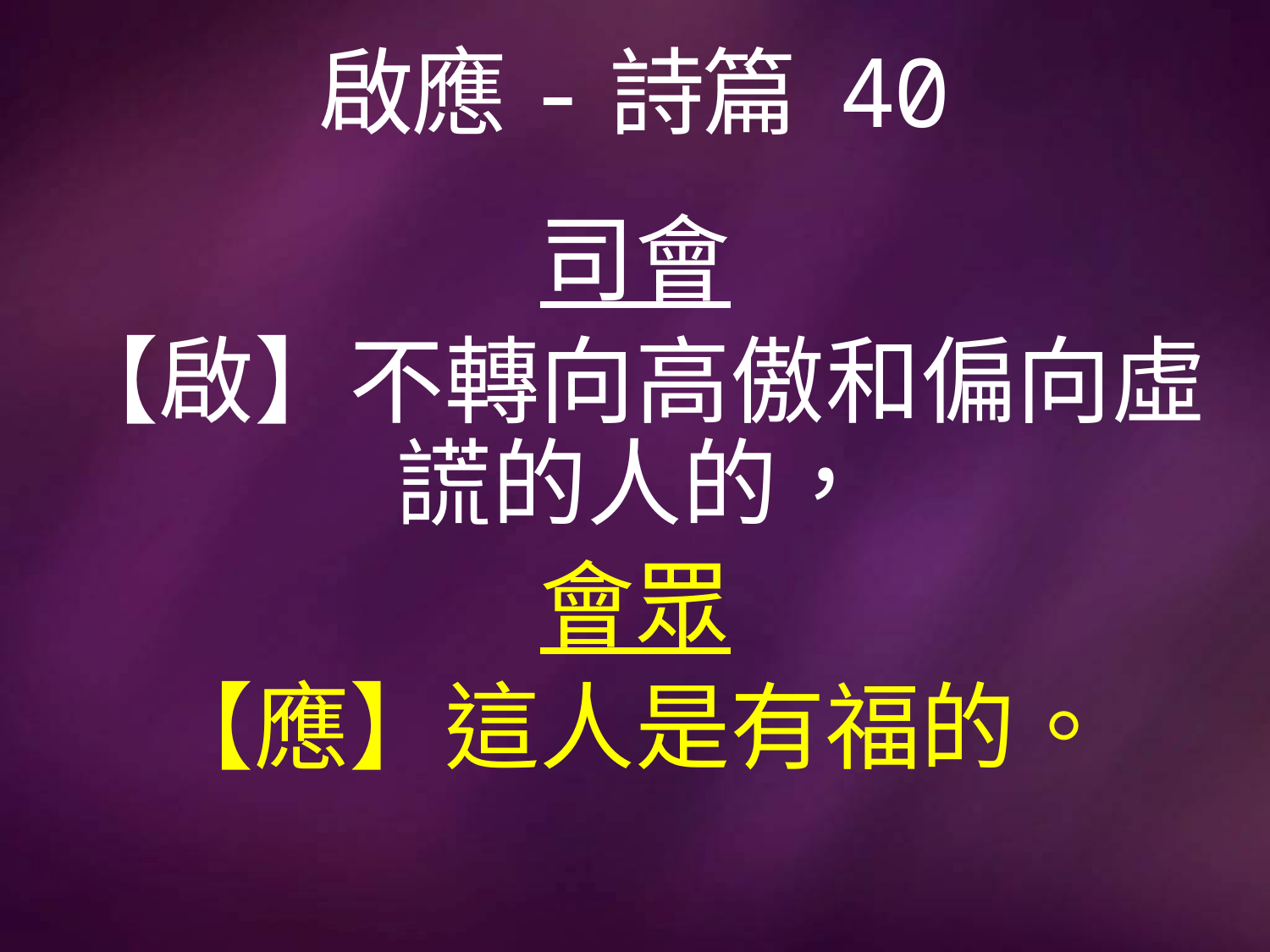

# 啟應-詩篇 40
司會
【啟】不轉向高傲和偏向虛謊的人的，
會眾
【應】這人是有福的。